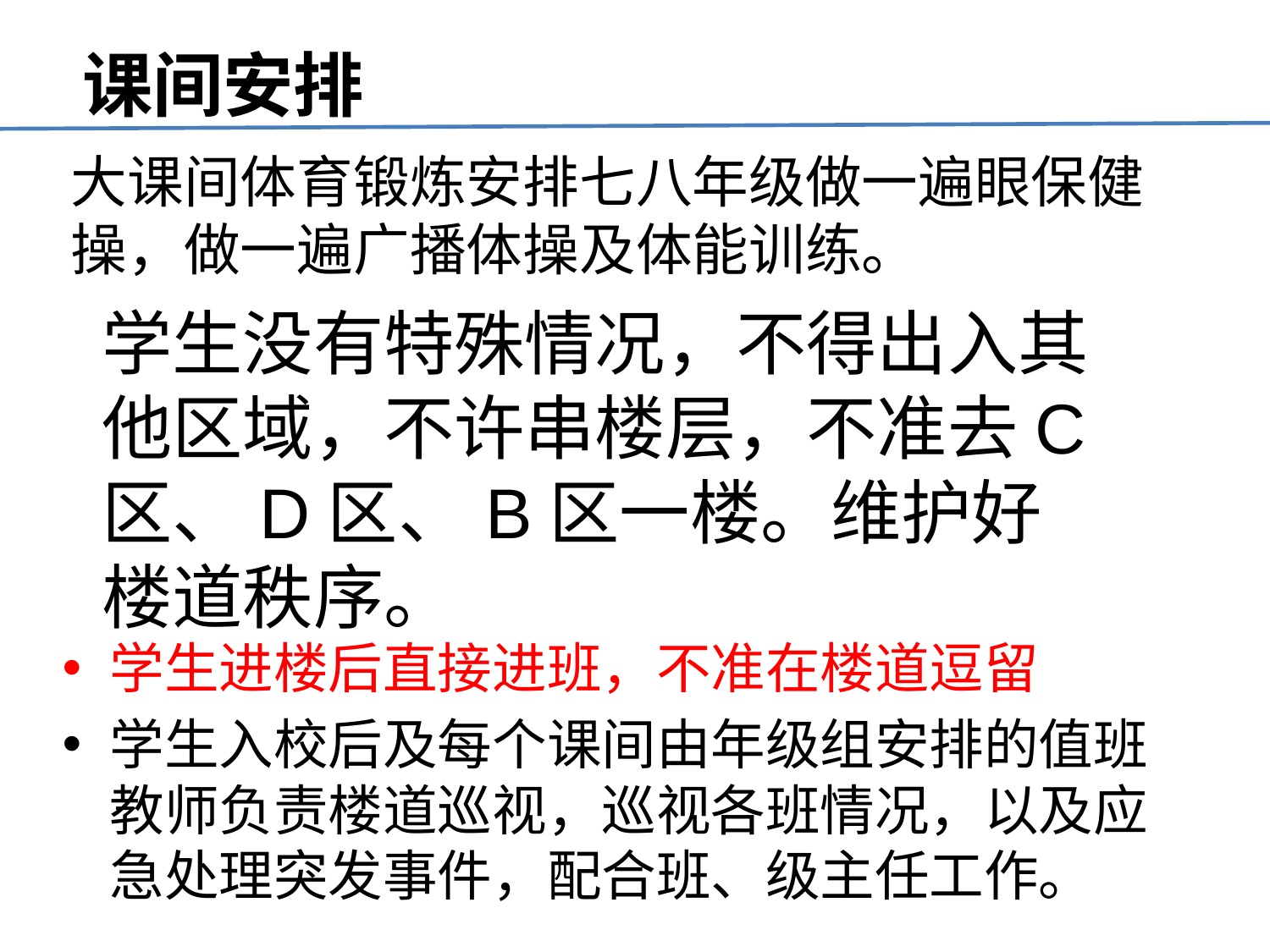

课间安排
大课间体育锻炼安排七八年级做一遍眼保健操，做一遍广播体操及体能训练。
学生没有特殊情况，不得出入其他区域，不许串楼层，不准去C区、D区、B区一楼。维护好楼道秩序。
学生进楼后直接进班，不准在楼道逗留
学生入校后及每个课间由年级组安排的值班教师负责楼道巡视，巡视各班情况，以及应急处理突发事件，配合班、级主任工作。